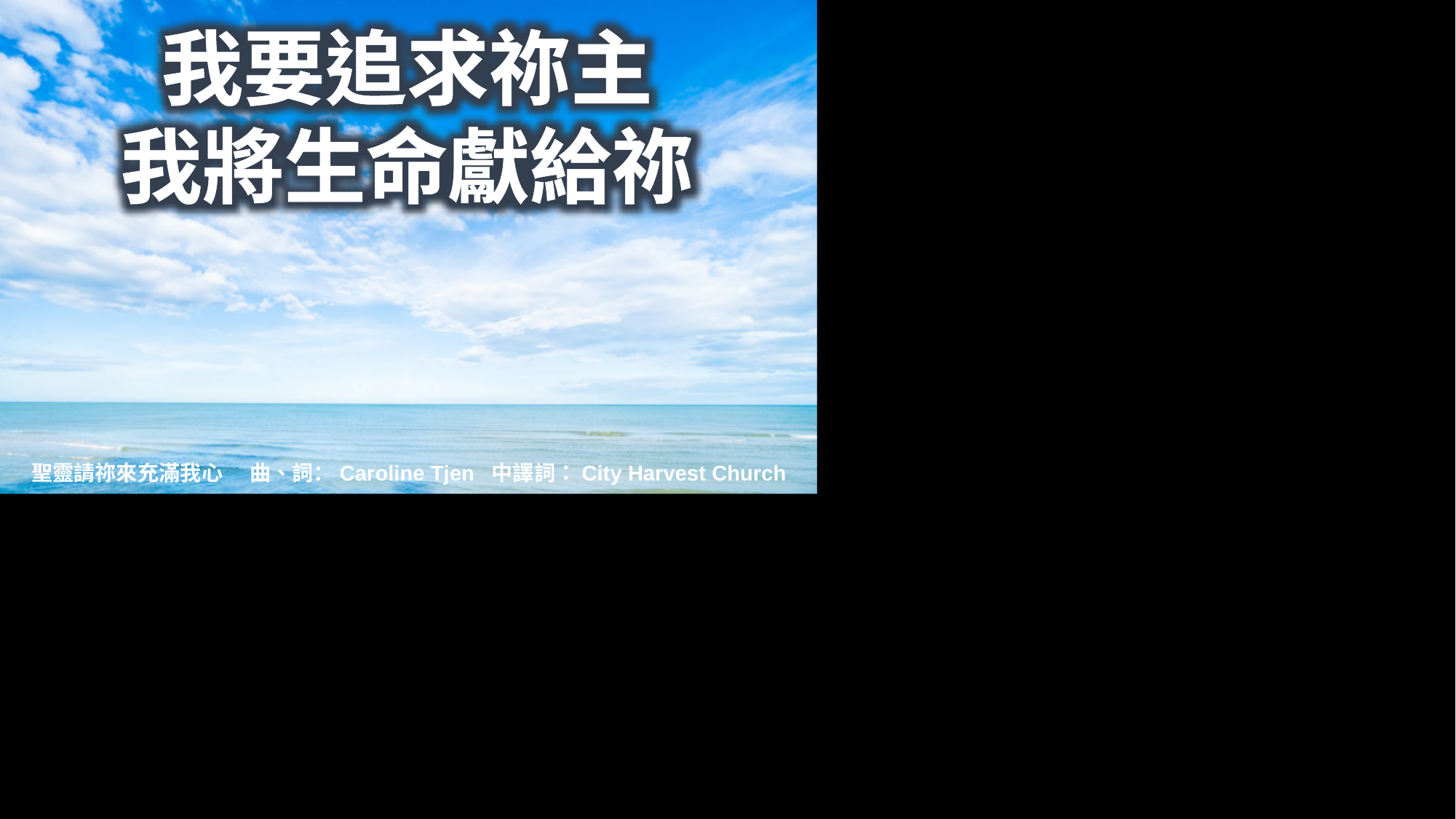

我要追求祢主
我將生命獻給祢
聖靈請祢來充滿我心	曲、詞：Caroline Tjen  中譯詞：City Harvest Church